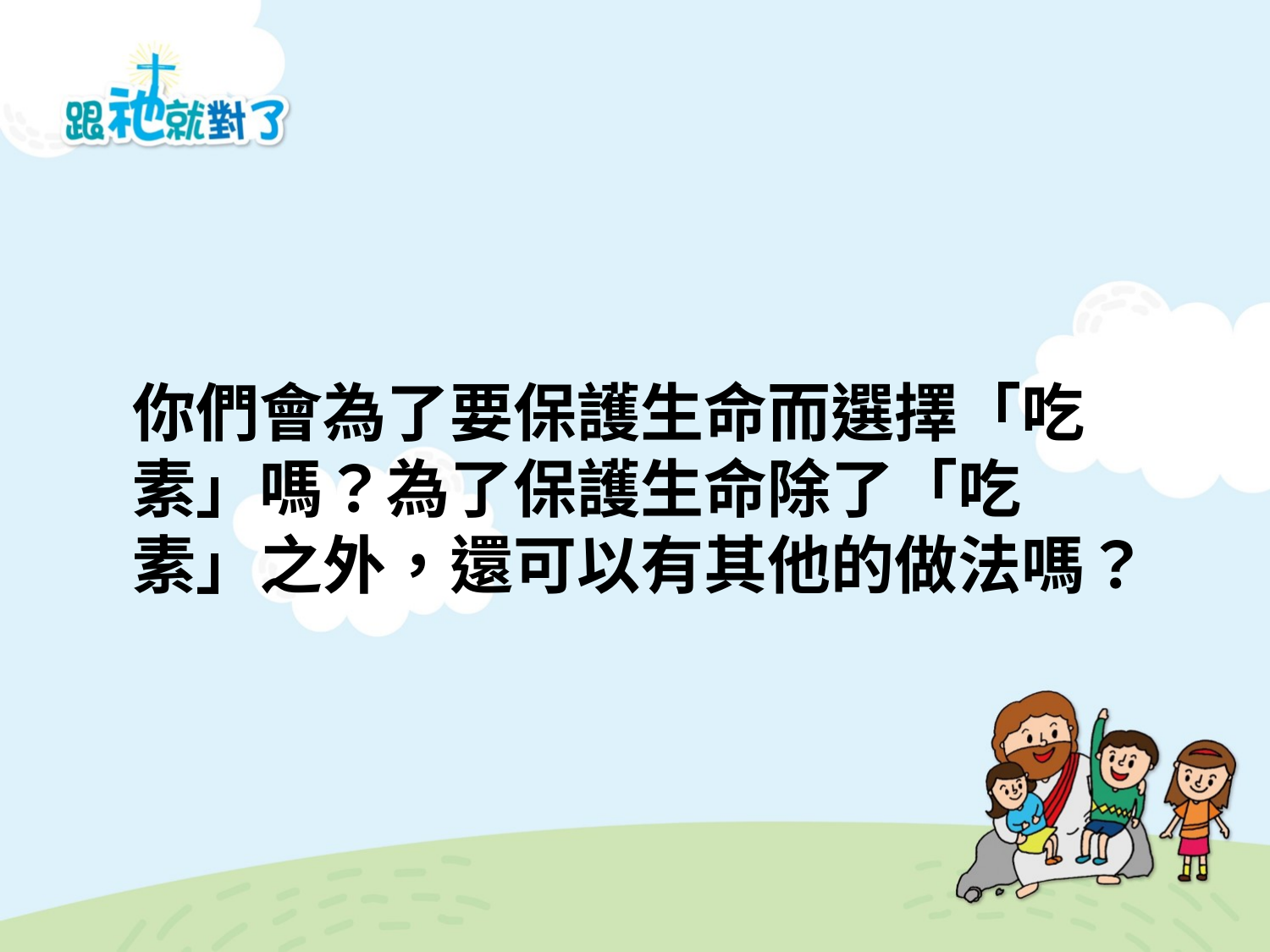

你們會為了要保護生命而選擇「吃素」嗎？為了保護生命除了「吃素」之外，還可以有其他的做法嗎？